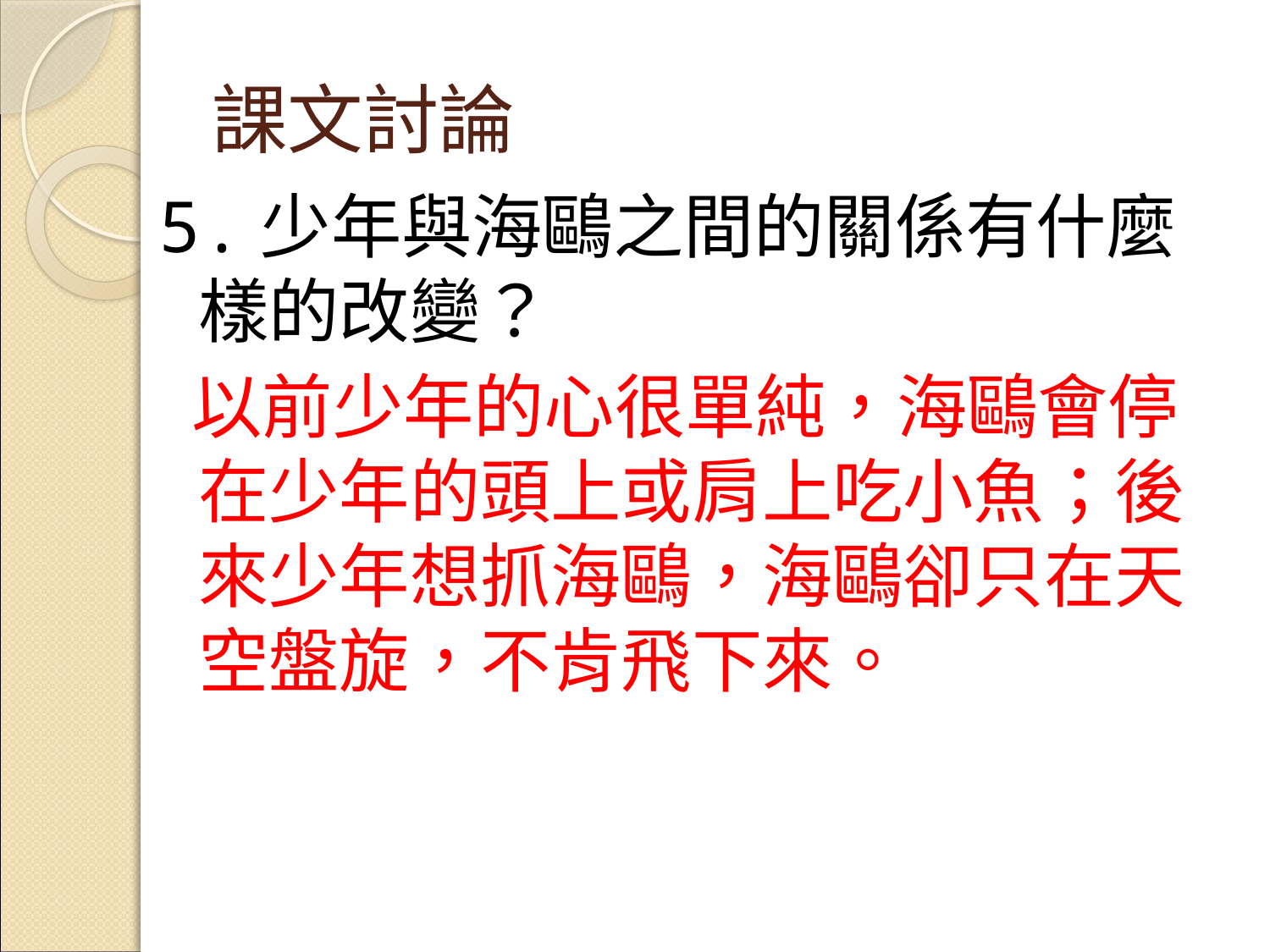

課文討論
5.少年與海鷗之間的關係有什麼樣的改變？
 以前少年的心很單純，海鷗會停在少年的頭上或肩上吃小魚；後來少年想抓海鷗，海鷗卻只在天空盤旋，不肯飛下來。